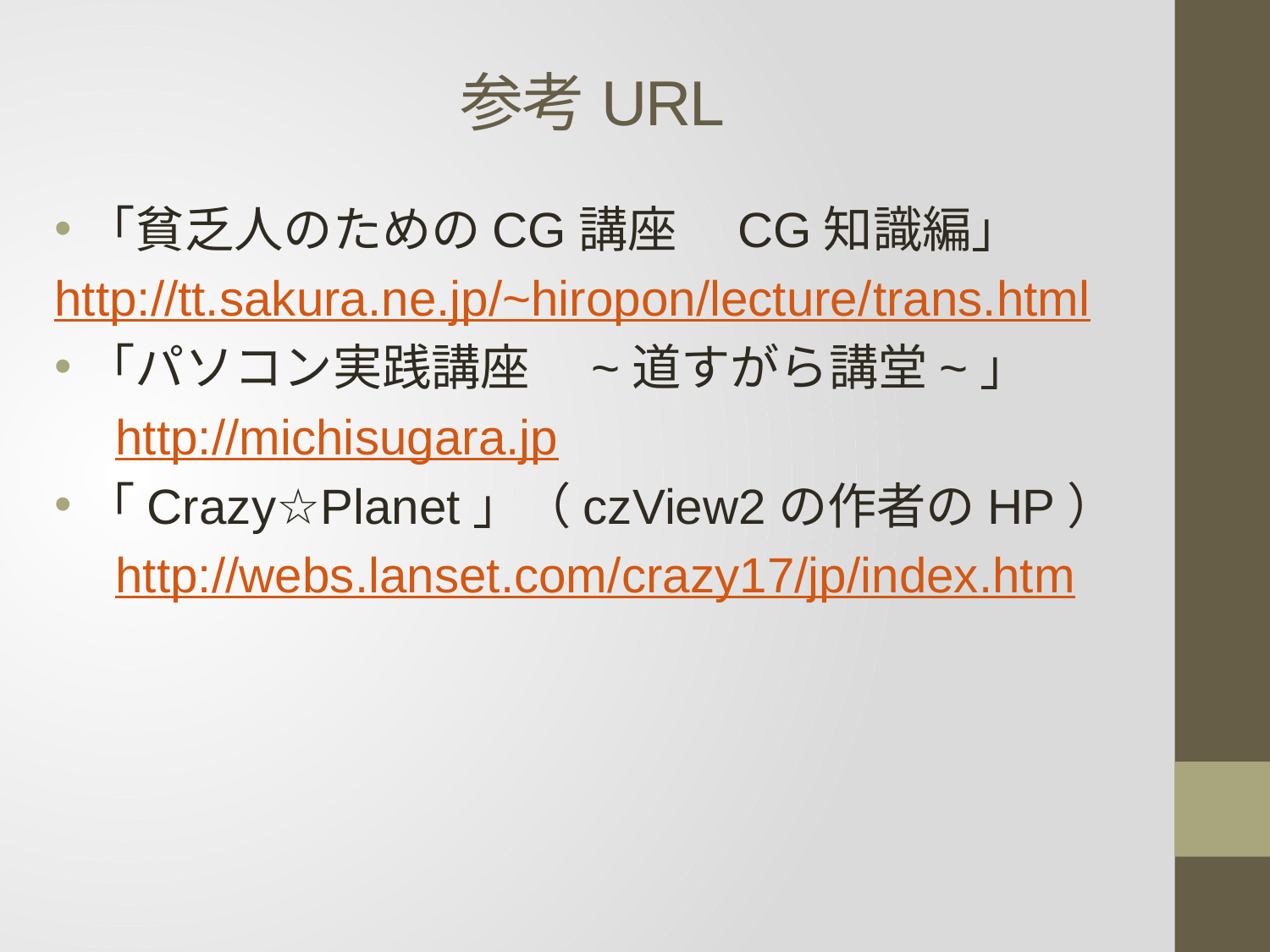

# 参考URL
「貧乏人のためのCG講座　CG知識編」
http://tt.sakura.ne.jp/~hiropon/lecture/trans.html
「パソコン実践講座　~道すがら講堂~」
　http://michisugara.jp
「Crazy☆Planet」（czView2の作者のHP）
　http://webs.lanset.com/crazy17/jp/index.htm